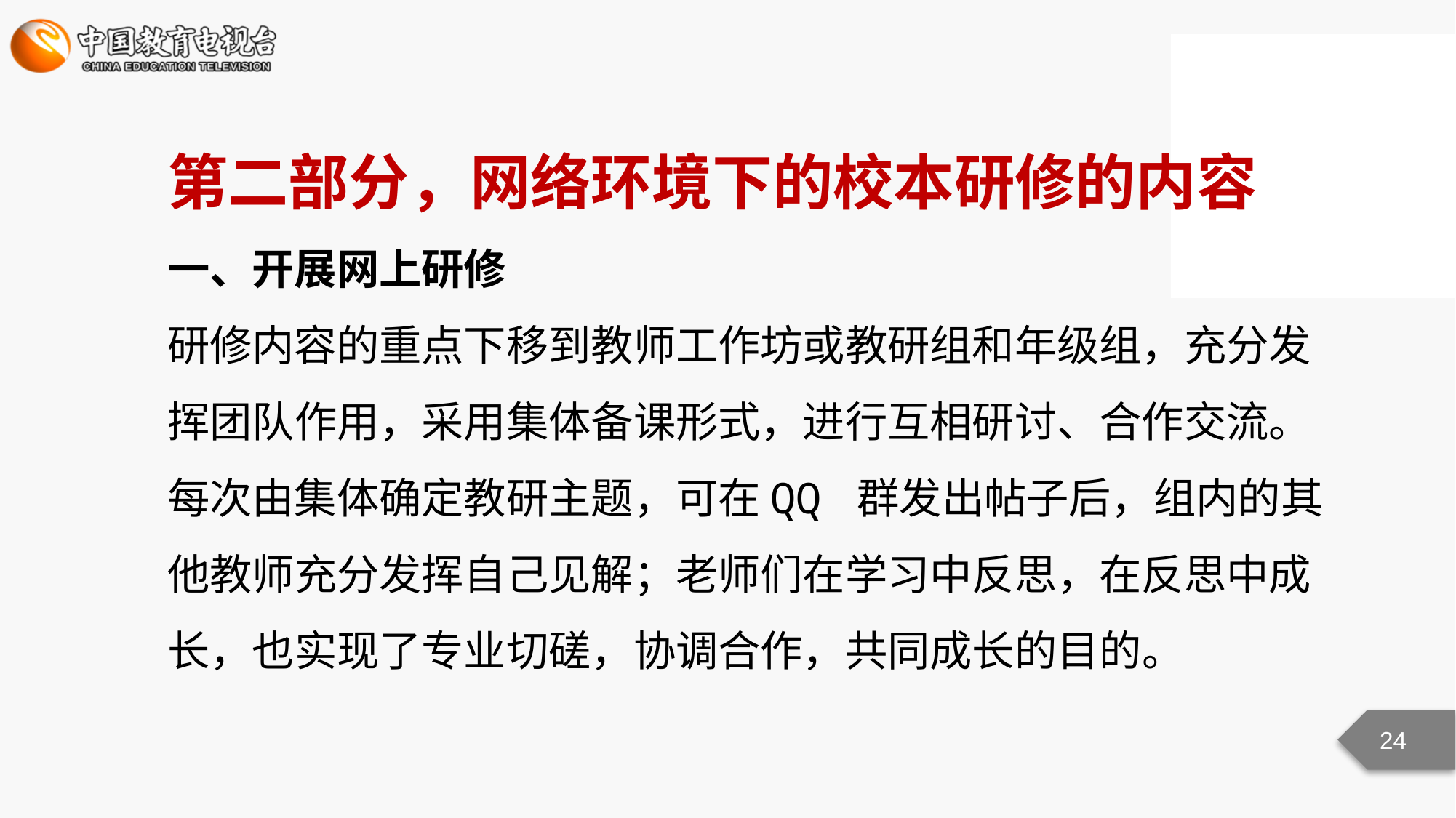

第二部分，网络环境下的校本研修的内容
一、开展网上研修
研修内容的重点下移到教师工作坊或教研组和年级组，充分发挥团队作用，采用集体备课形式，进行互相研讨、合作交流。每次由集体确定教研主题，可在QQ 群发出帖子后，组内的其他教师充分发挥自己见解；老师们在学习中反思，在反思中成长，也实现了专业切磋，协调合作，共同成长的目的。